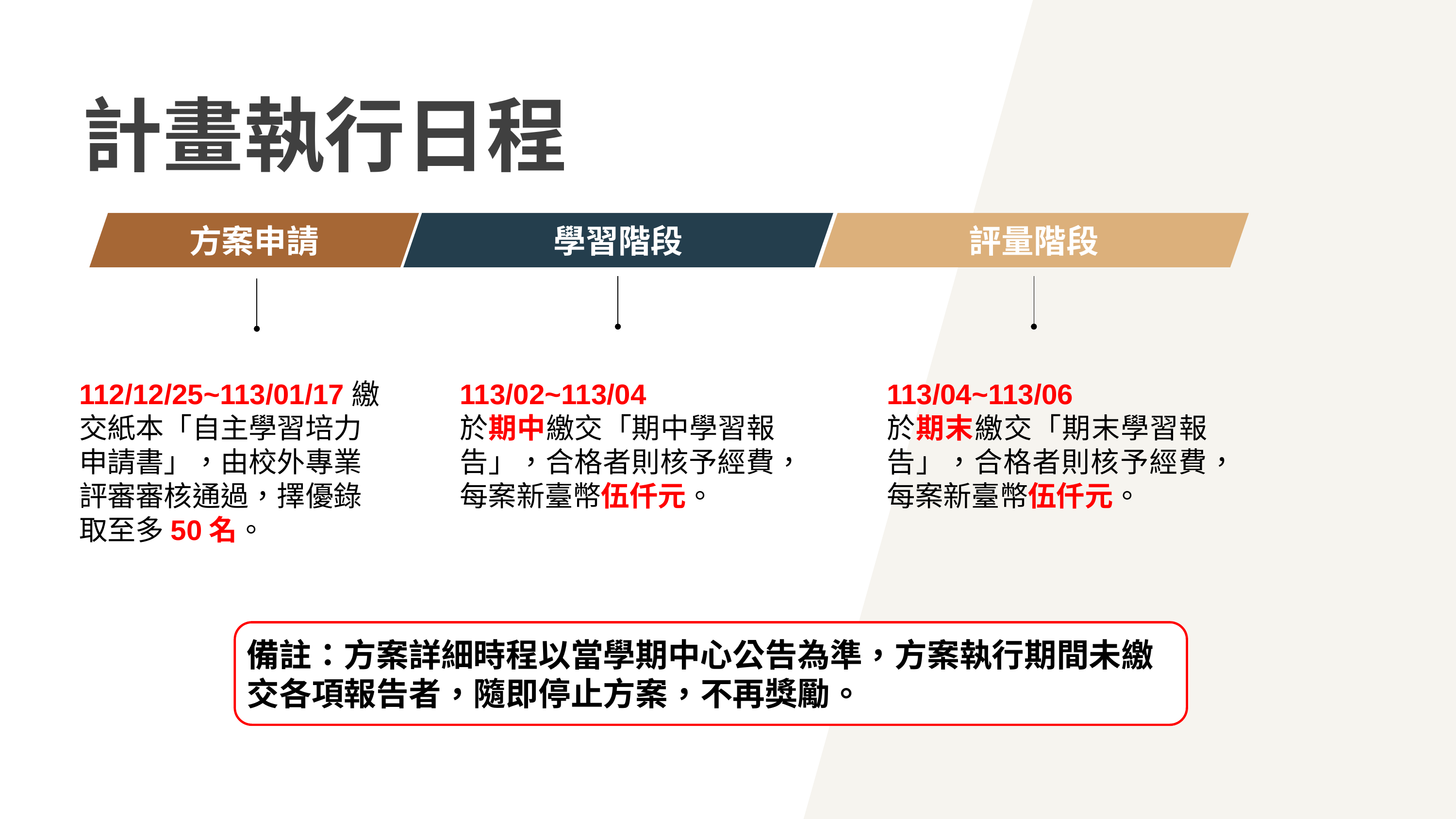

計畫執行日程
方案申請
學習階段
評量階段
112/12/25~113/01/17繳交紙本「自主學習培力申請書」，由校外專業評審審核通過，擇優錄取至多50名。
113/02~113/04
於期中繳交「期中學習報告」，合格者則核予經費，每案新臺幣伍仟元。
113/04~113/06
於期末繳交「期末學習報告」，合格者則核予經費，每案新臺幣伍仟元。
備註：方案詳細時程以當學期中心公告為準，方案執行期間未繳交各項報告者，隨即停止方案，不再獎勵。
15